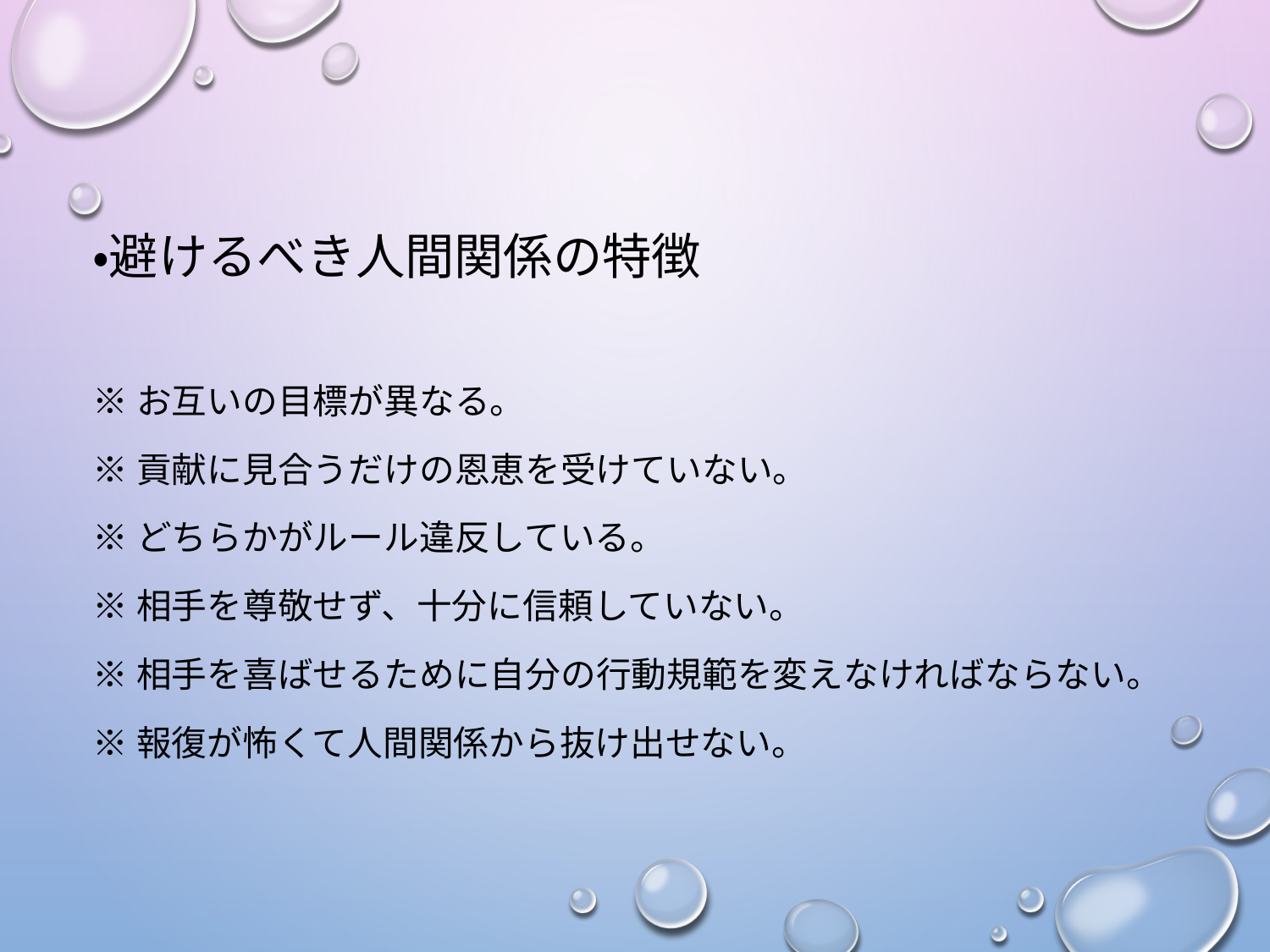

・避けるべき人間関係の特徴

※お互いの目標が異なる。
※貢献に見合うだけの恩恵を受けていない。
※どちらかがルール違反している。
※相手を尊敬せず、十分に信頼していない。
※相手を喜ばせるために自分の行動規範を変えなければならない。
※報復が怖くて人間関係から抜け出せない。